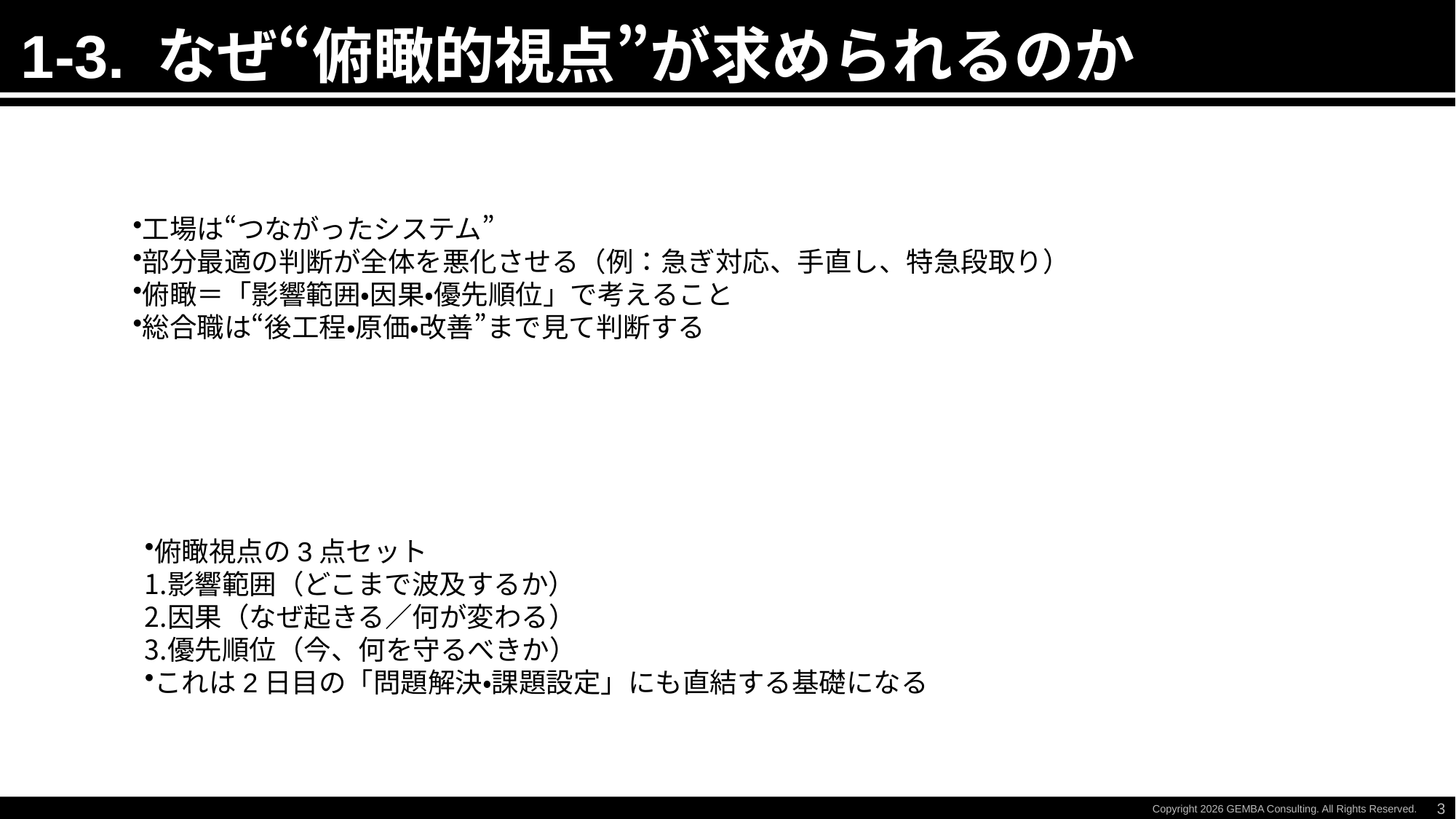

1-3. なぜ“俯瞰的視点”が求められるのか
工場は“つながったシステム”
部分最適の判断が全体を悪化させる（例：急ぎ対応、手直し、特急段取り）
俯瞰＝「影響範囲・因果・優先順位」で考えること
総合職は“後工程・原価・改善”まで見て判断する
俯瞰視点の3点セット
影響範囲（どこまで波及するか）
因果（なぜ起きる／何が変わる）
優先順位（今、何を守るべきか）
これは2日目の「問題解決・課題設定」にも直結する基礎になる
3